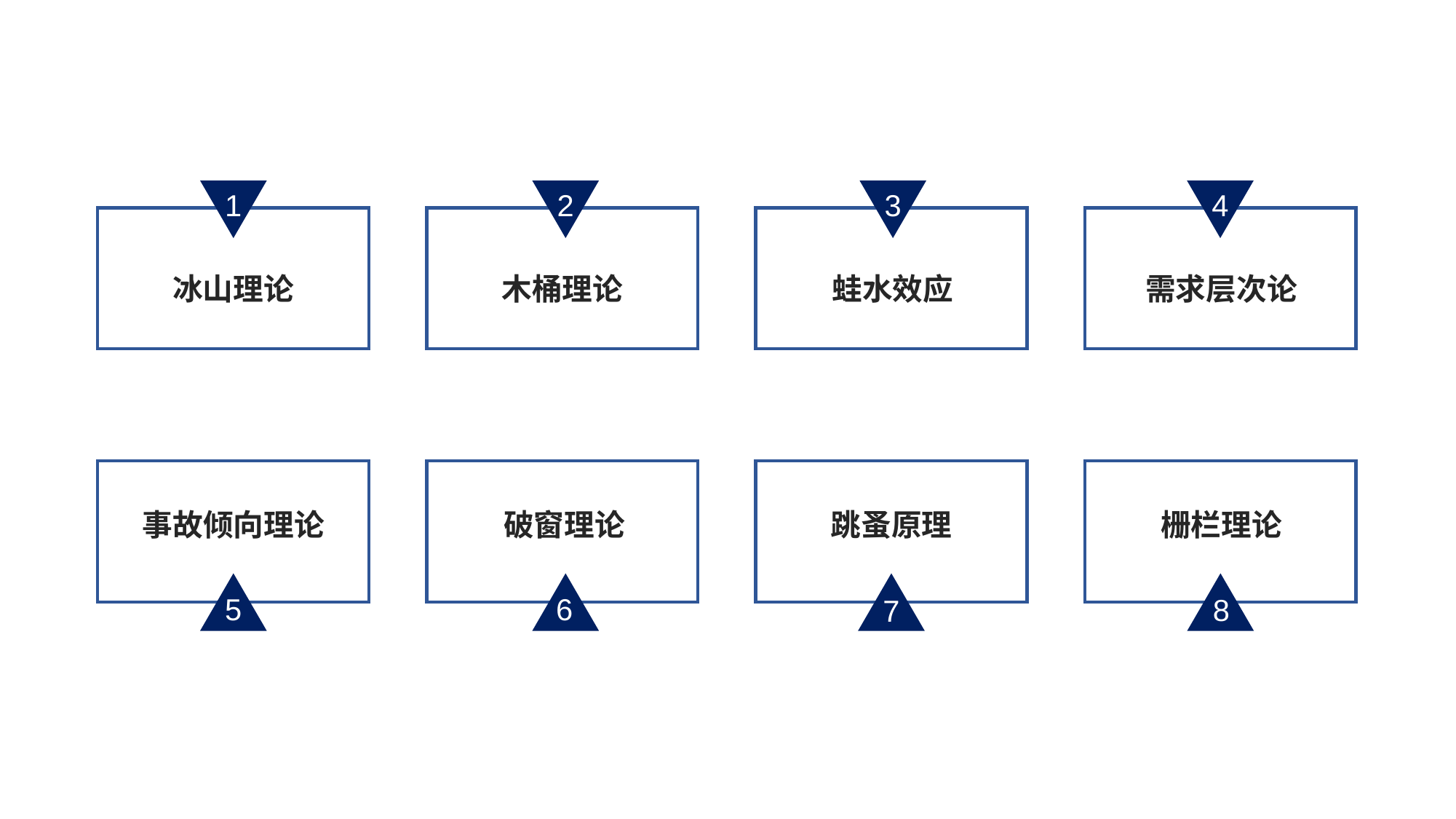

1

2

3

4

冰山理论
蛙水效应
需求层次论
木桶理论

事故倾向理论
破窗理论
跳蚤原理
栅栏理论

5
6
8
7